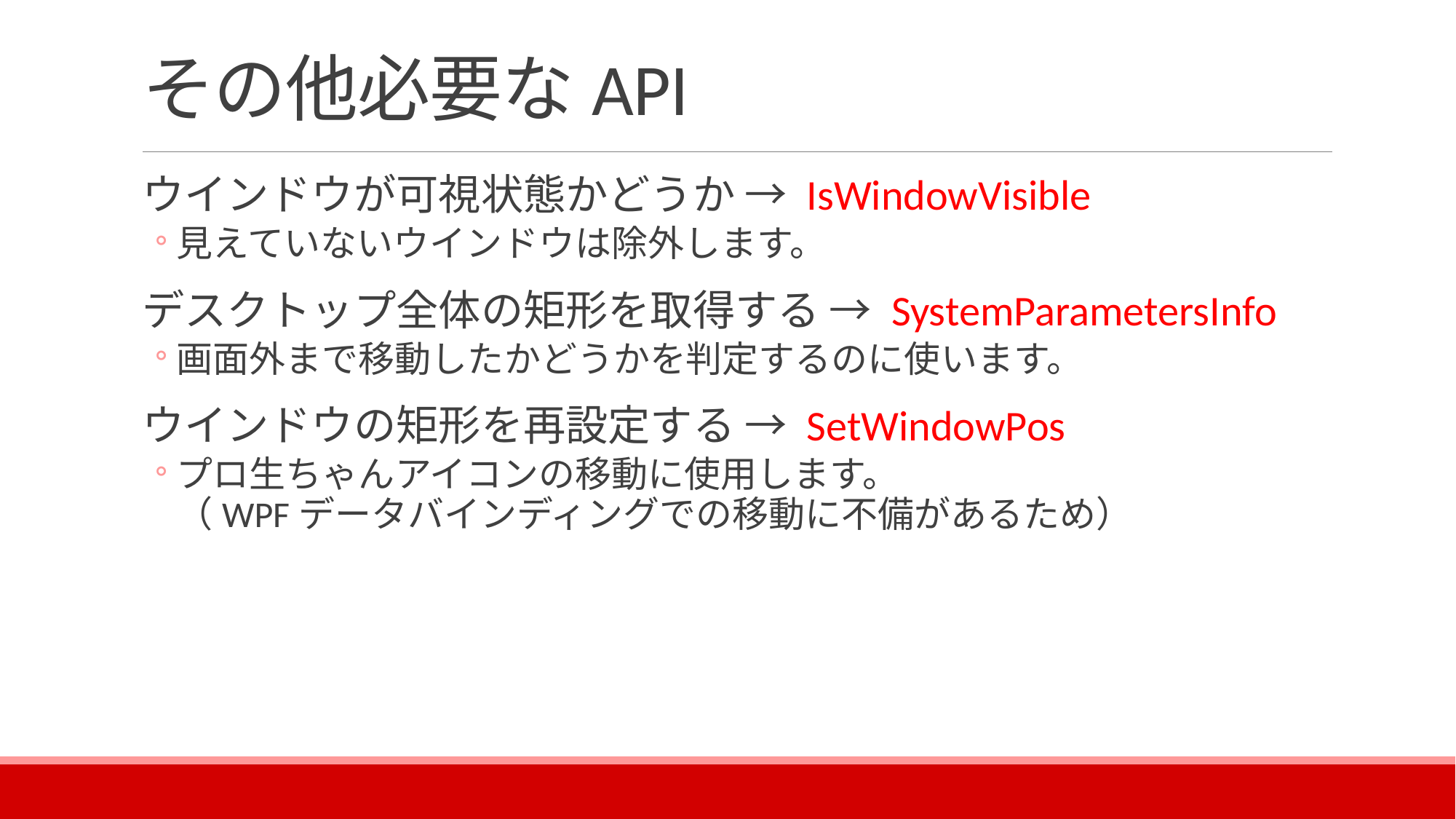

# その他必要なAPI
ウインドウが可視状態かどうか → IsWindowVisible
見えていないウインドウは除外します。
デスクトップ全体の矩形を取得する → SystemParametersInfo
画面外まで移動したかどうかを判定するのに使います。
ウインドウの矩形を再設定する → SetWindowPos
プロ生ちゃんアイコンの移動に使用します。
（WPFデータバインディングでの移動に不備があるため）